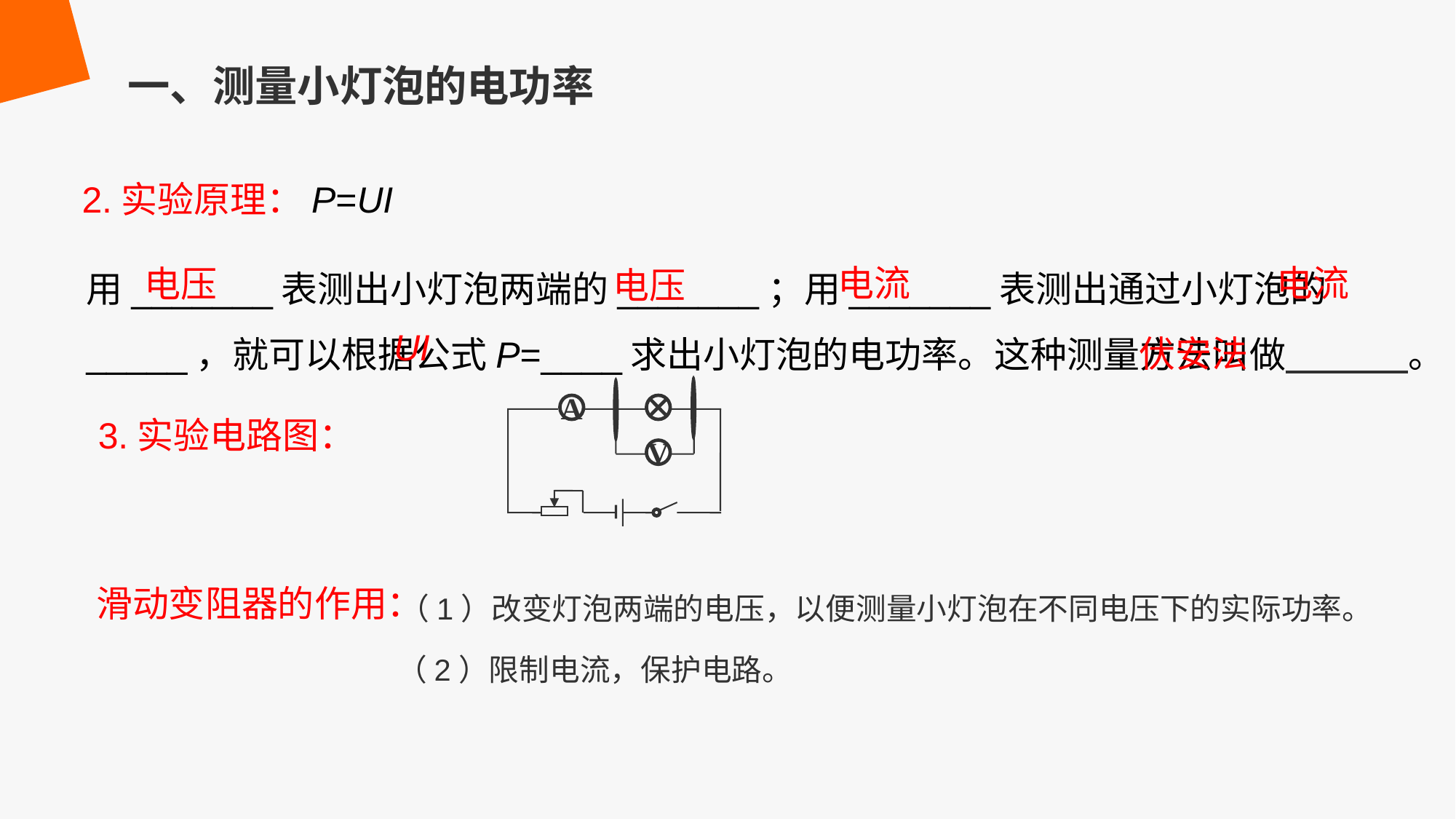

一、测量小灯泡的电功率
2.实验原理：P=UI
用_______表测出小灯泡两端的_______；用_______表测出通过小灯泡的_____，就可以根据公式P=____求出小灯泡的电功率。这种测量方法叫做               。
电流
电流
电压
电压
UI
伏安法

A

V

3.实验电路图：
（1）改变灯泡两端的电压，以便测量小灯泡在不同电压下的实际功率。
滑动变阻器的作用：
（2）限制电流，保护电路。